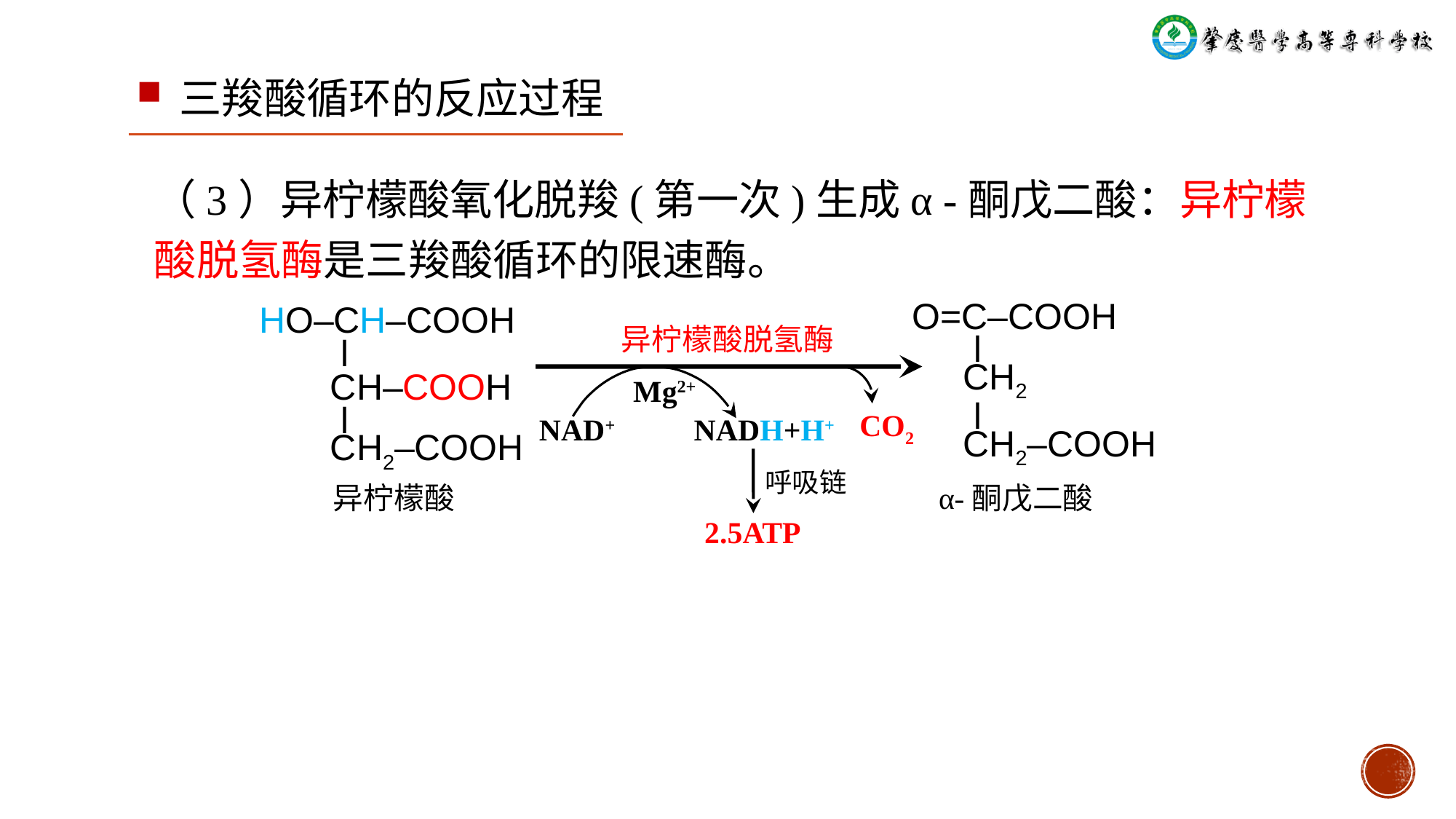

三羧酸循环的反应过程
# （3）异柠檬酸氧化脱羧(第一次)生成α -酮戊二酸：异柠檬酸脱氢酶是三羧酸循环的限速酶。
O=C‒COOH
      ǀ
     CH2
      ǀ
     CH2‒COOH
HO‒CH‒COOH
        ǀ
       CH‒COOH
        ǀ
       CH2‒COOH

异柠檬酸脱氢酶

Mg2+
CO2
NAD+
NADH+H+

呼吸链
异柠檬酸
α-酮戊二酸
2.5ATP